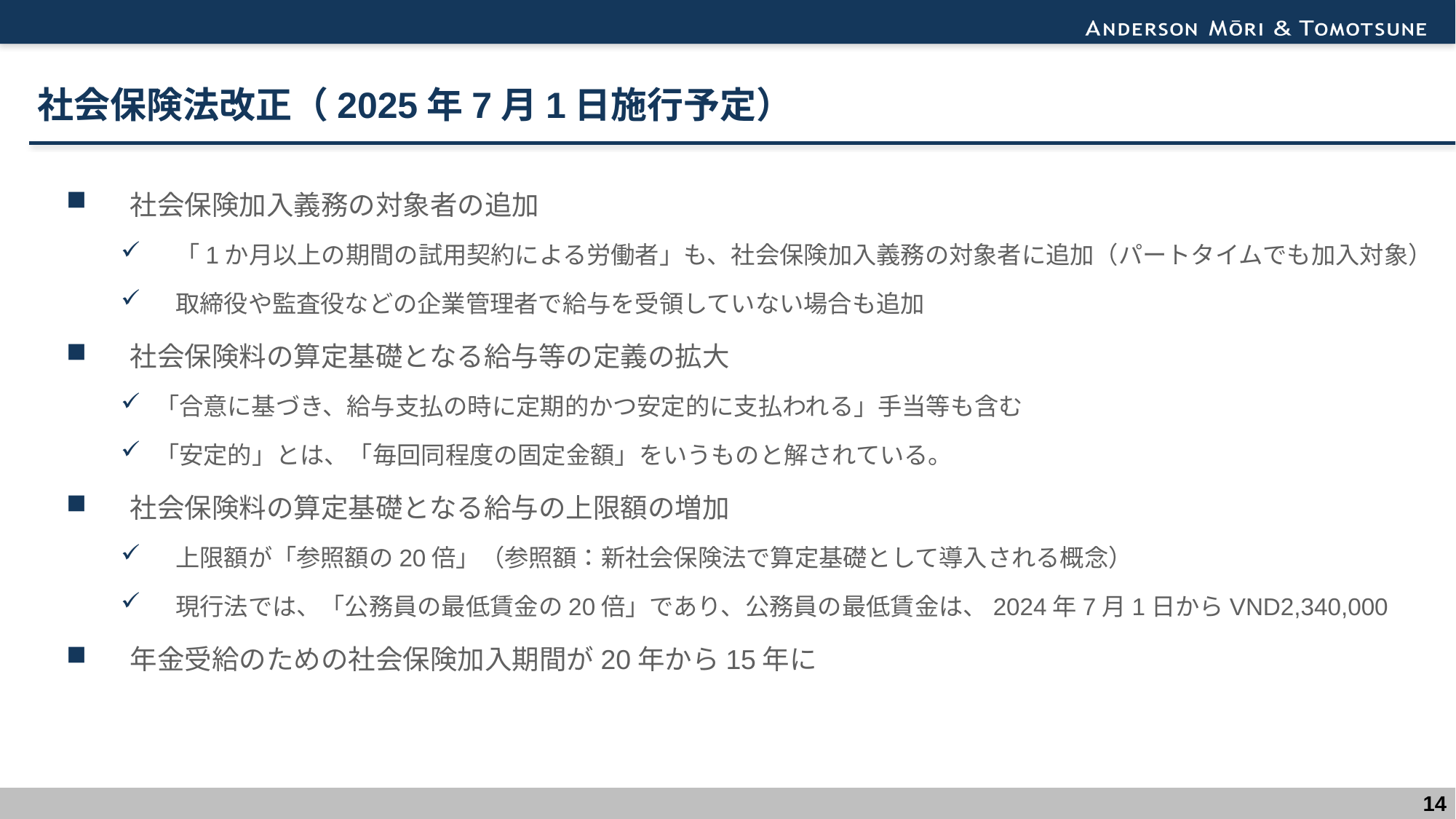

# 社会保険法改正（2025年7月1日施行予定）
社会保険加入義務の対象者の追加
「1か月以上の期間の試用契約による労働者」も、社会保険加入義務の対象者に追加（パートタイムでも加入対象）
取締役や監査役などの企業管理者で給与を受領していない場合も追加
社会保険料の算定基礎となる給与等の定義の拡大
「合意に基づき、給与支払の時に定期的かつ安定的に支払われる」手当等も含む
「安定的」とは、「毎回同程度の固定金額」をいうものと解されている。
社会保険料の算定基礎となる給与の上限額の増加
上限額が「参照額の20倍」（参照額：新社会保険法で算定基礎として導入される概念）
現行法では、「公務員の最低賃金の20倍」であり、公務員の最低賃金は、2024年7月1日からVND2,340,000
年金受給のための社会保険加入期間が20年から15年に
14